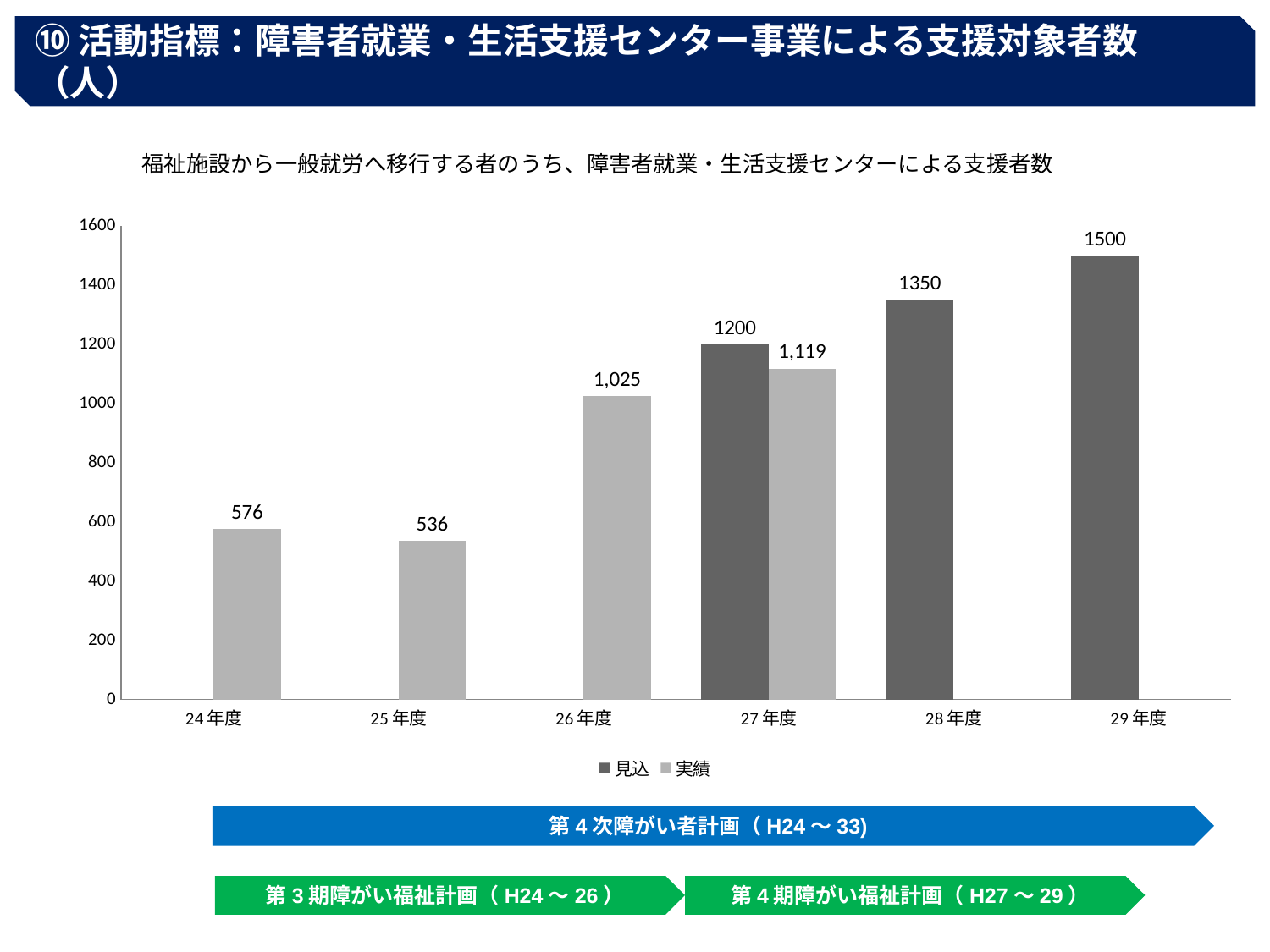

⑩活動指標：障害者就業・生活支援センター事業による支援対象者数（人）
福祉施設から一般就労へ移行する者のうち、障害者就業・生活支援センターによる支援者数

### Chart

| Category | 見込 | 実績 |
|---|---|---|
| 24年度 | None | 576.0 |
| 25年度 | None | 536.0 |
| 26年度 | None | 1025.0 |
| 27年度 | 1200.0 | 1119.0 |
| 28年度 | 1350.0 | None |
| 29年度 | 1500.0 | None |
第4次障がい者計画（H24～33)
第3期障がい福祉計画（H24～26）
第4期障がい福祉計画（H27～29）